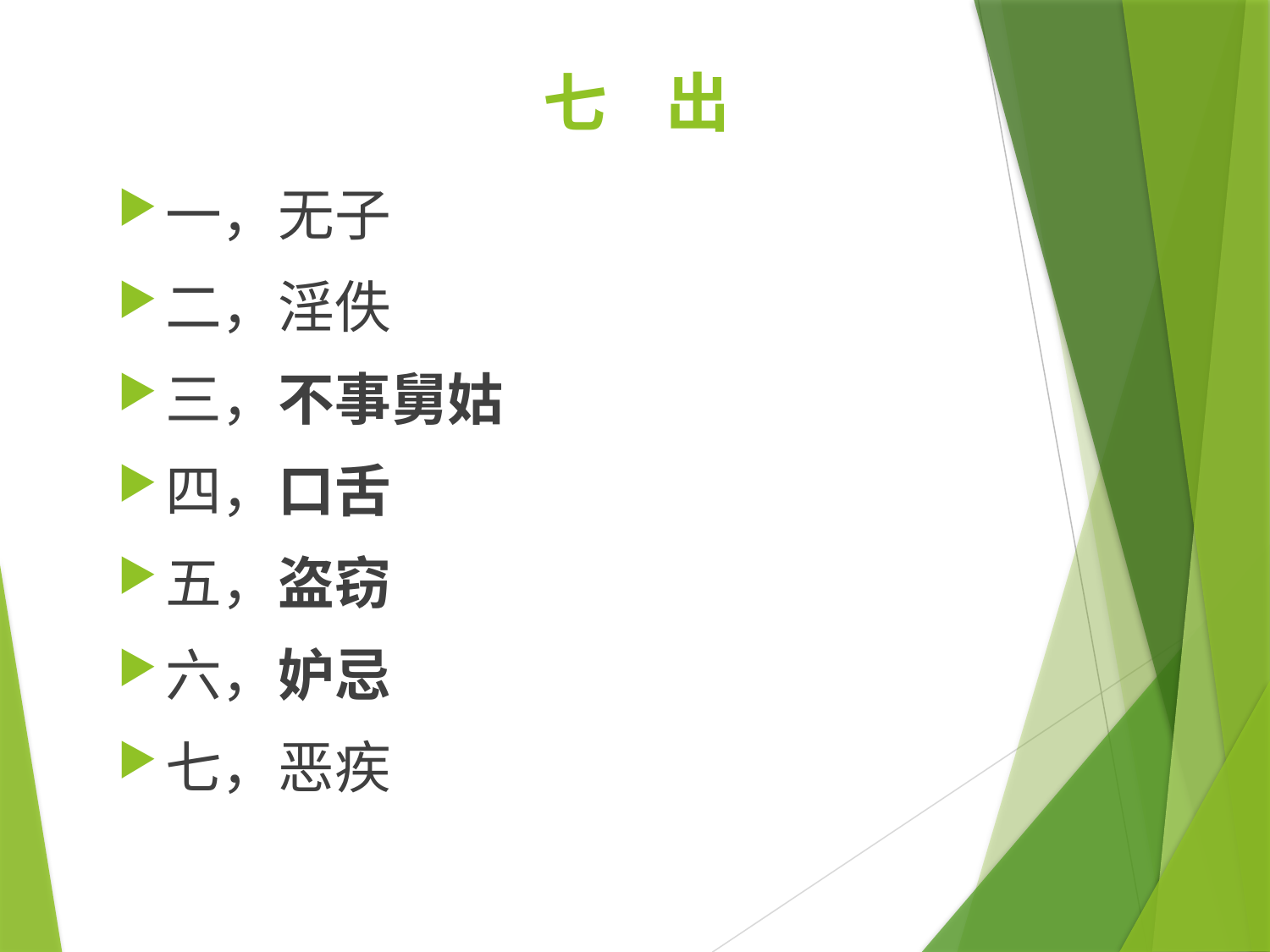

# 七    出
一，无子
二，淫佚
三，不事舅姑
四，口舌
五，盗窃
六，妒忌
七，恶疾